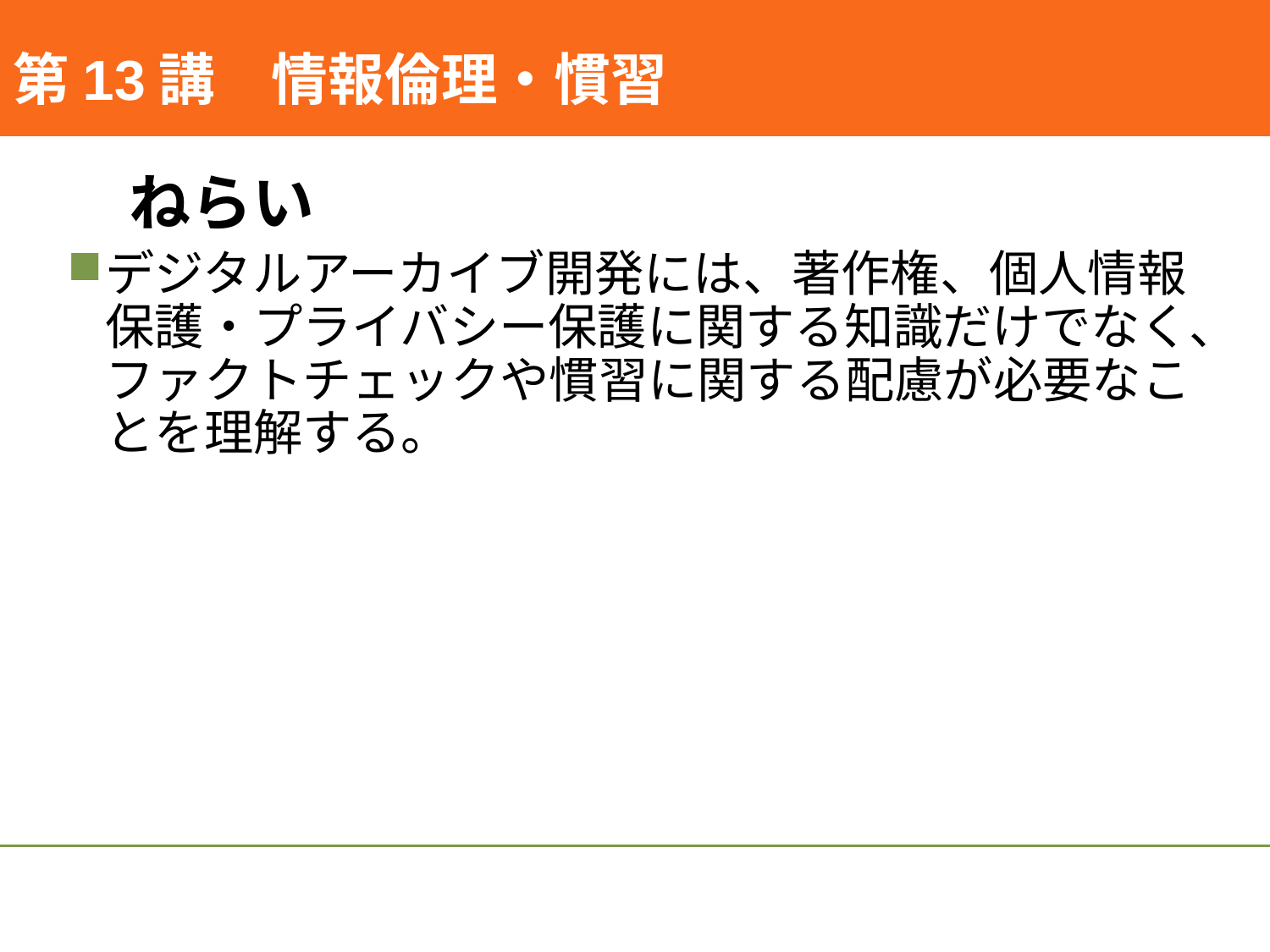

#
第13講　情報倫理・慣習
　ねらい
デジタルアーカイブ開発には、著作権、個人情報保護・プライバシー保護に関する知識だけでなく、ファクトチェックや慣習に関する配慮が必要なことを理解する。